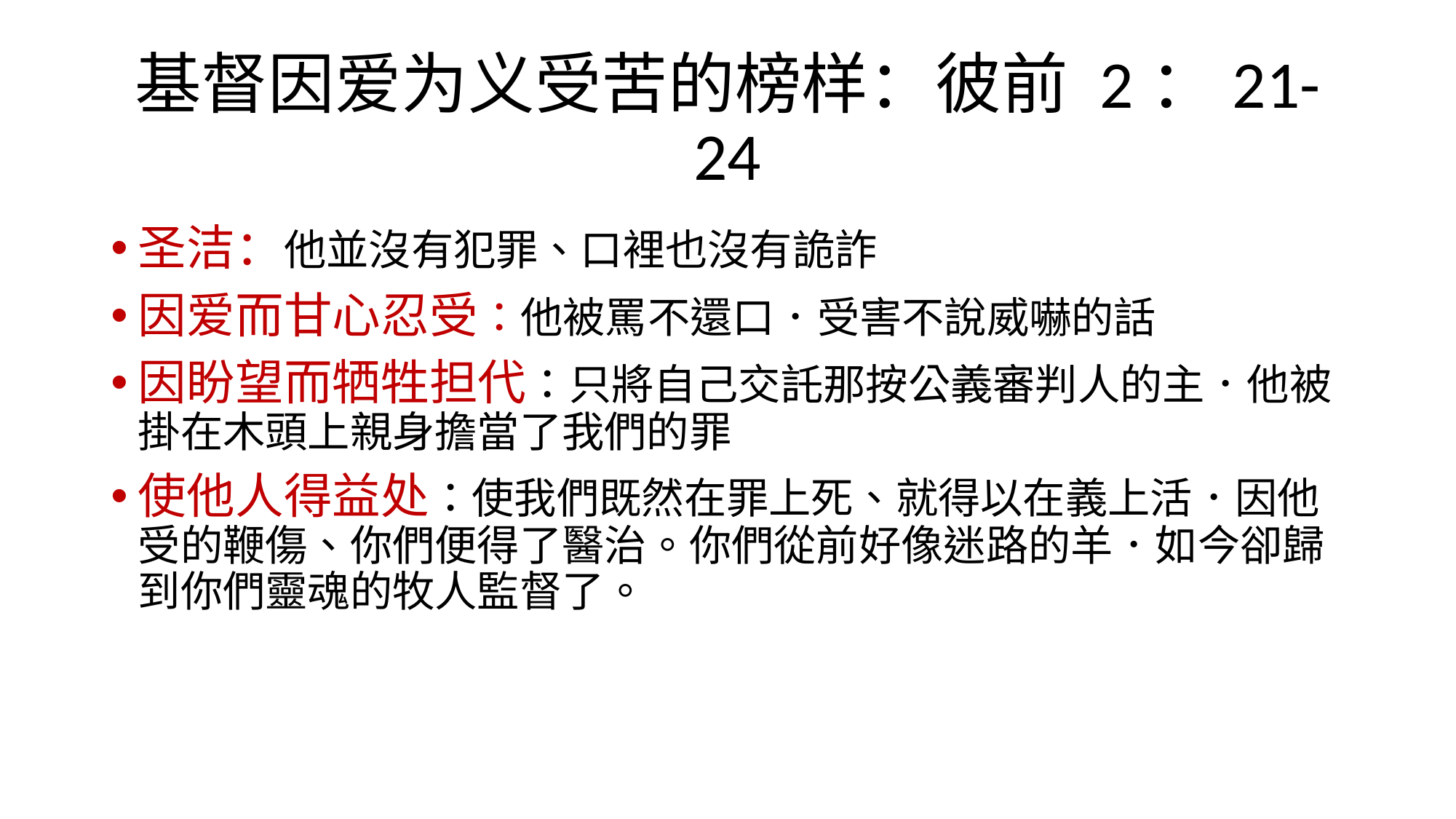

# 基督因爱为义受苦的榜样：彼前 2：21-24
圣洁：他並沒有犯罪、口裡也沒有詭詐
因爱而甘心忍受：他被罵不還口．受害不說威嚇的話
因盼望而牺牲担代：只將自己交託那按公義審判人的主．他被掛在木頭上親身擔當了我們的罪
使他人得益处：使我們既然在罪上死、就得以在義上活．因他受的鞭傷、你們便得了醫治。你們從前好像迷路的羊．如今卻歸到你們靈魂的牧人監督了。